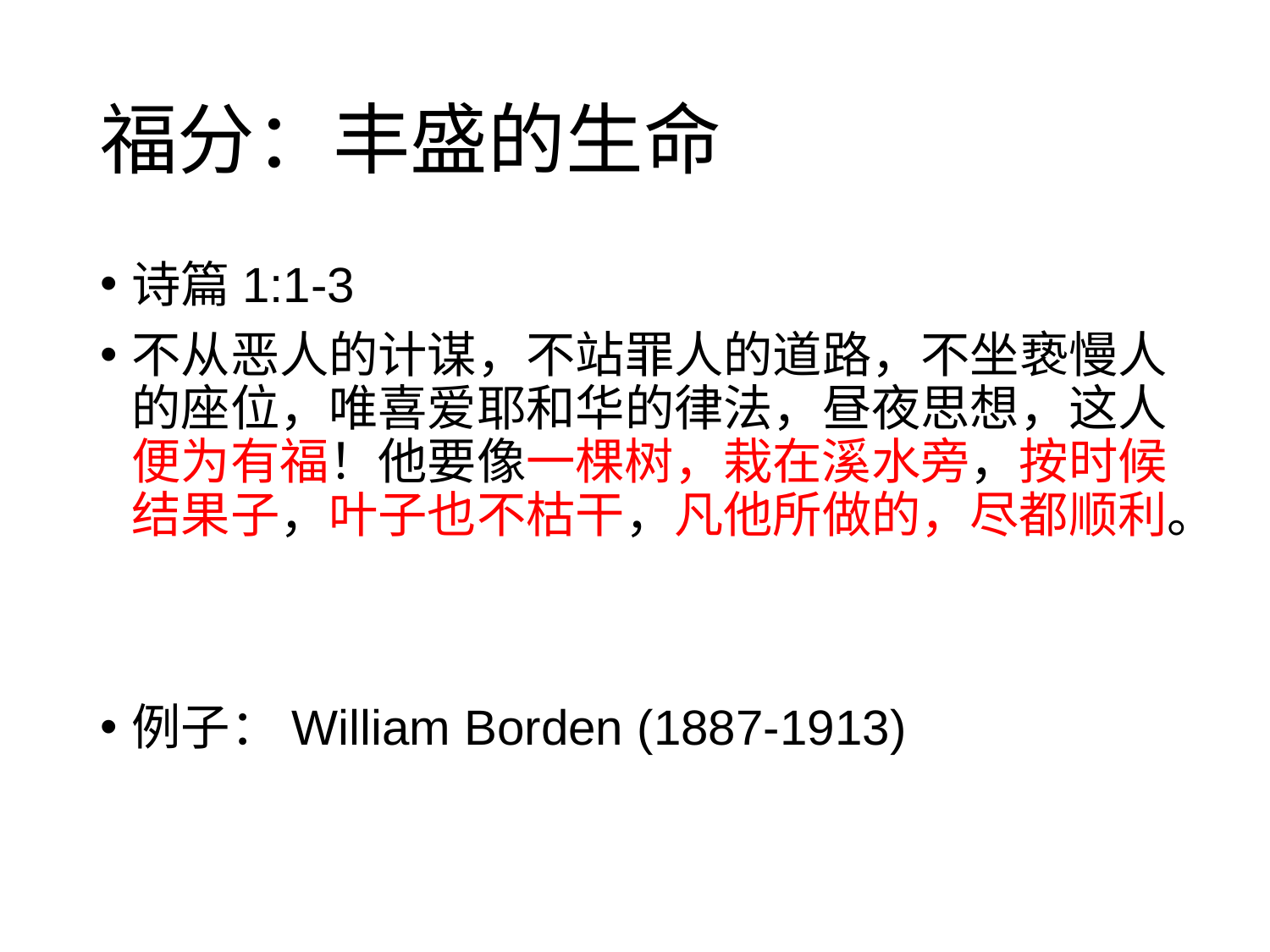

# 福分：丰盛的生命
诗篇1:1-3
不从恶人的计谋，不站罪人的道路，不坐亵慢人的座位，唯喜爱耶和华的律法，昼夜思想，这人便为有福！他要像一棵树，栽在溪水旁，按时候结果子，叶子也不枯干，凡他所做的，尽都顺利。

例子：William Borden (1887-1913)